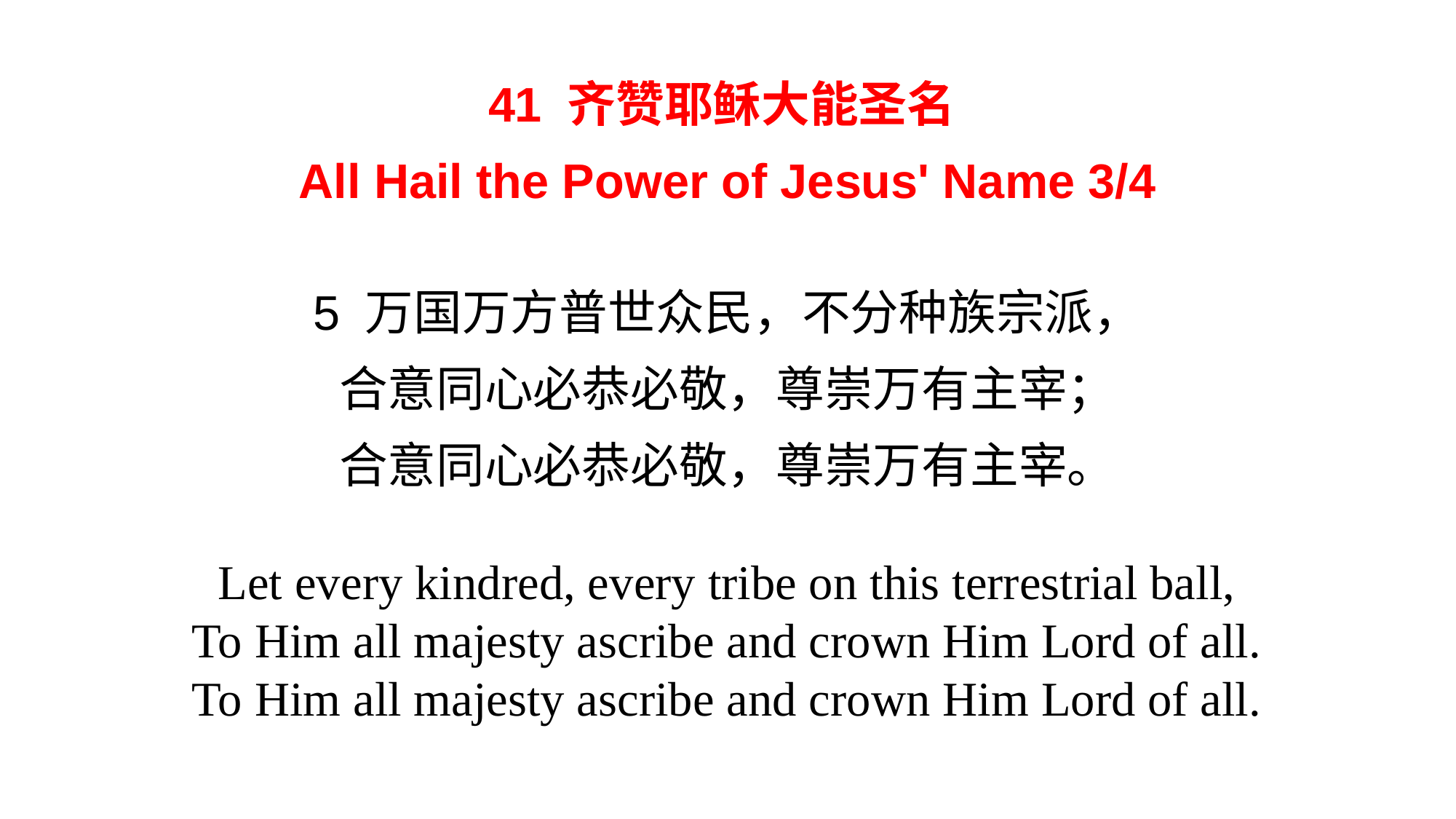

41 齐赞耶稣大能圣名
All Hail the Power of Jesus' Name 3/4
5 万国万方普世众民，不分种族宗派，
合意同心必恭必敬，尊崇万有主宰；
合意同心必恭必敬，尊崇万有主宰。

Let every kindred, every tribe on this terrestrial ball,
To Him all majesty ascribe and crown Him Lord of all.
To Him all majesty ascribe and crown Him Lord of all.